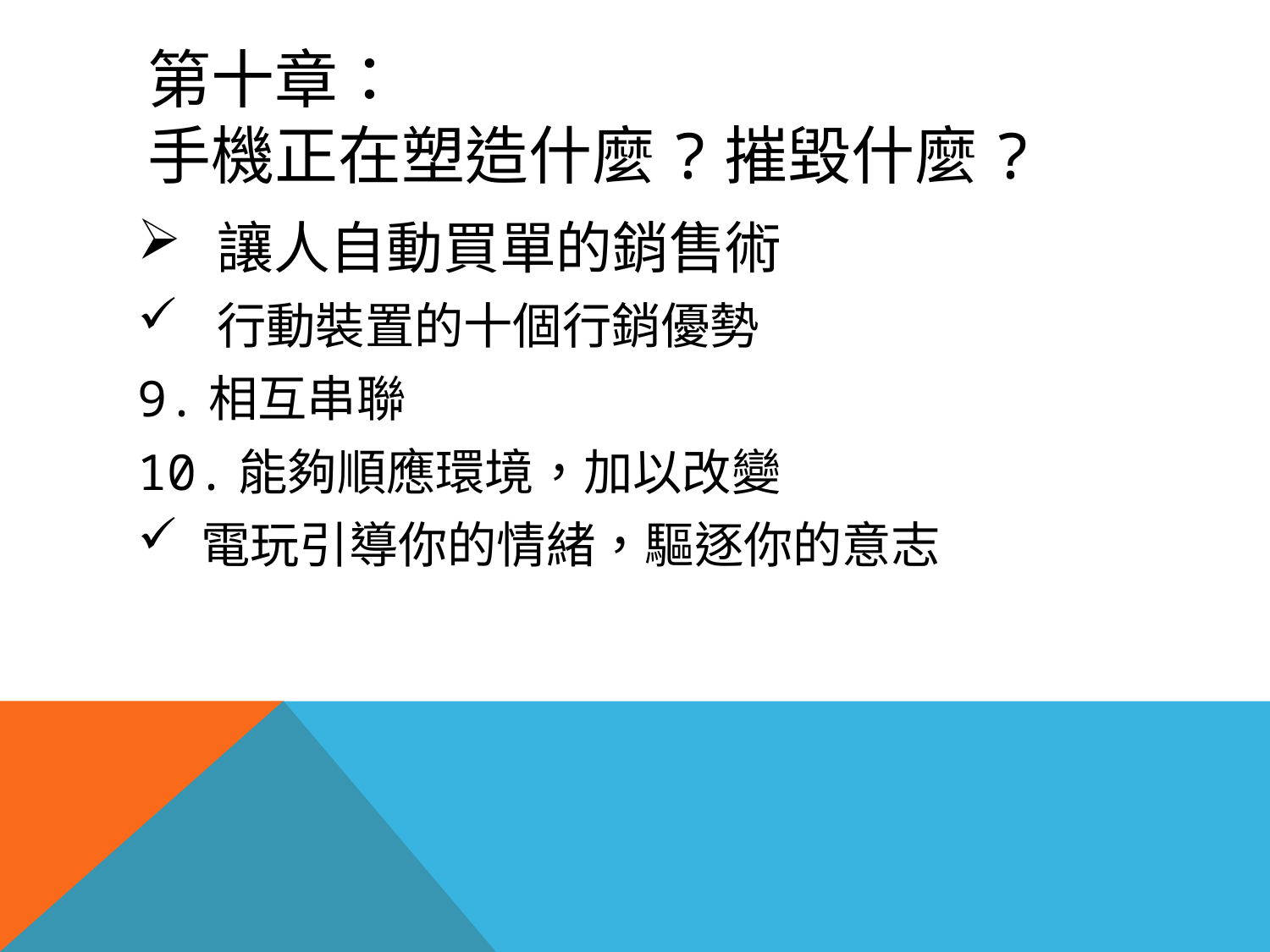

# 第十章： 手機正在塑造什麼?摧毀什麼?
讓人自動買單的銷售術
行動裝置的十個行銷優勢
9.相互串聯
10.能夠順應環境，加以改變
電玩引導你的情緒，驅逐你的意志